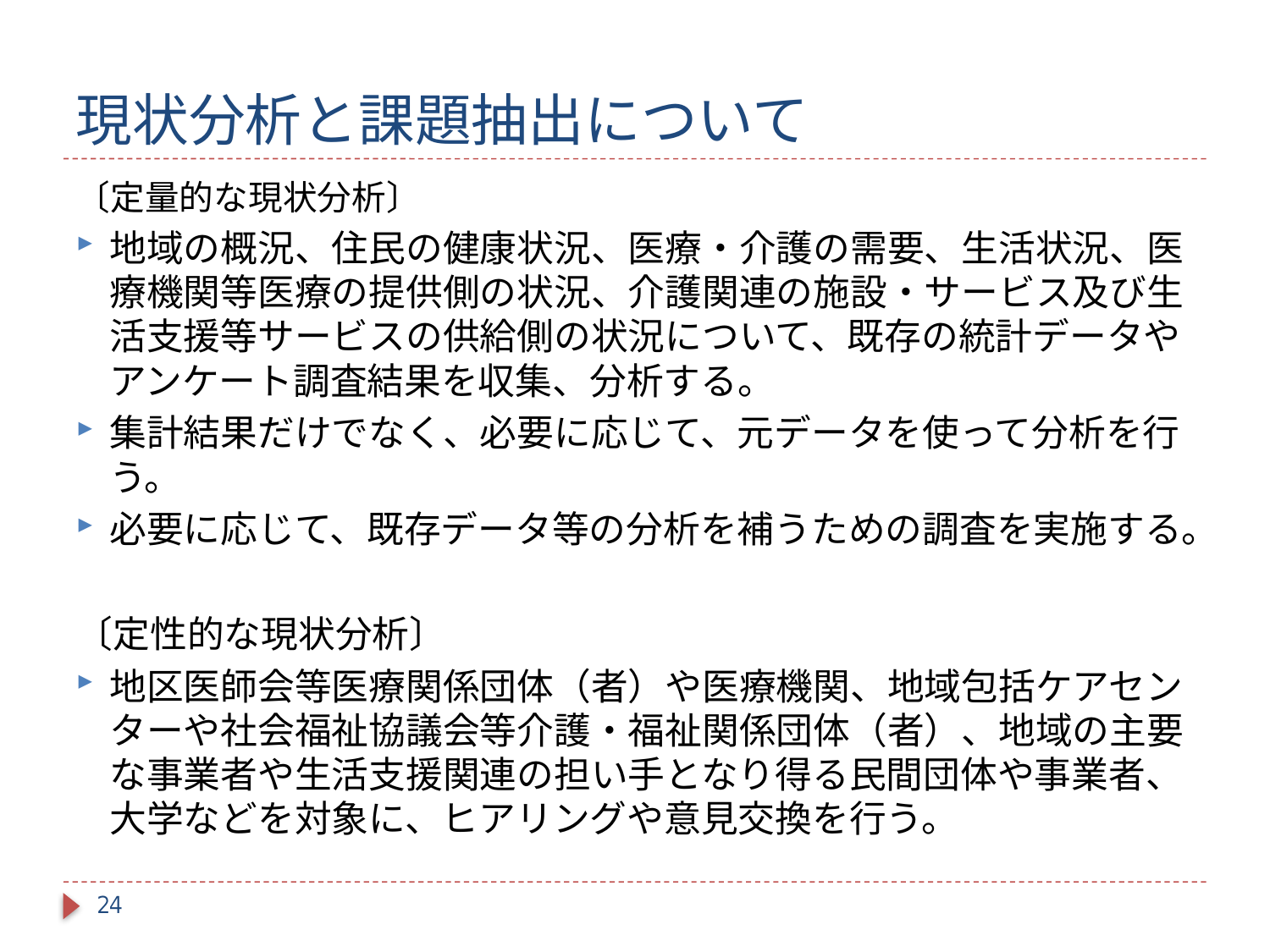

# 現状分析と課題抽出について
〔定量的な現状分析〕
地域の概況、住民の健康状況、医療・介護の需要、生活状況、医療機関等医療の提供側の状況、介護関連の施設・サービス及び生活支援等サービスの供給側の状況について、既存の統計データやアンケート調査結果を収集、分析する。
集計結果だけでなく、必要に応じて、元データを使って分析を行う。
必要に応じて、既存データ等の分析を補うための調査を実施する。

〔定性的な現状分析〕
地区医師会等医療関係団体（者）や医療機関、地域包括ケアセンターや社会福祉協議会等介護・福祉関係団体（者）、地域の主要な事業者や生活支援関連の担い手となり得る民間団体や事業者、大学などを対象に、ヒアリングや意見交換を行う。
24